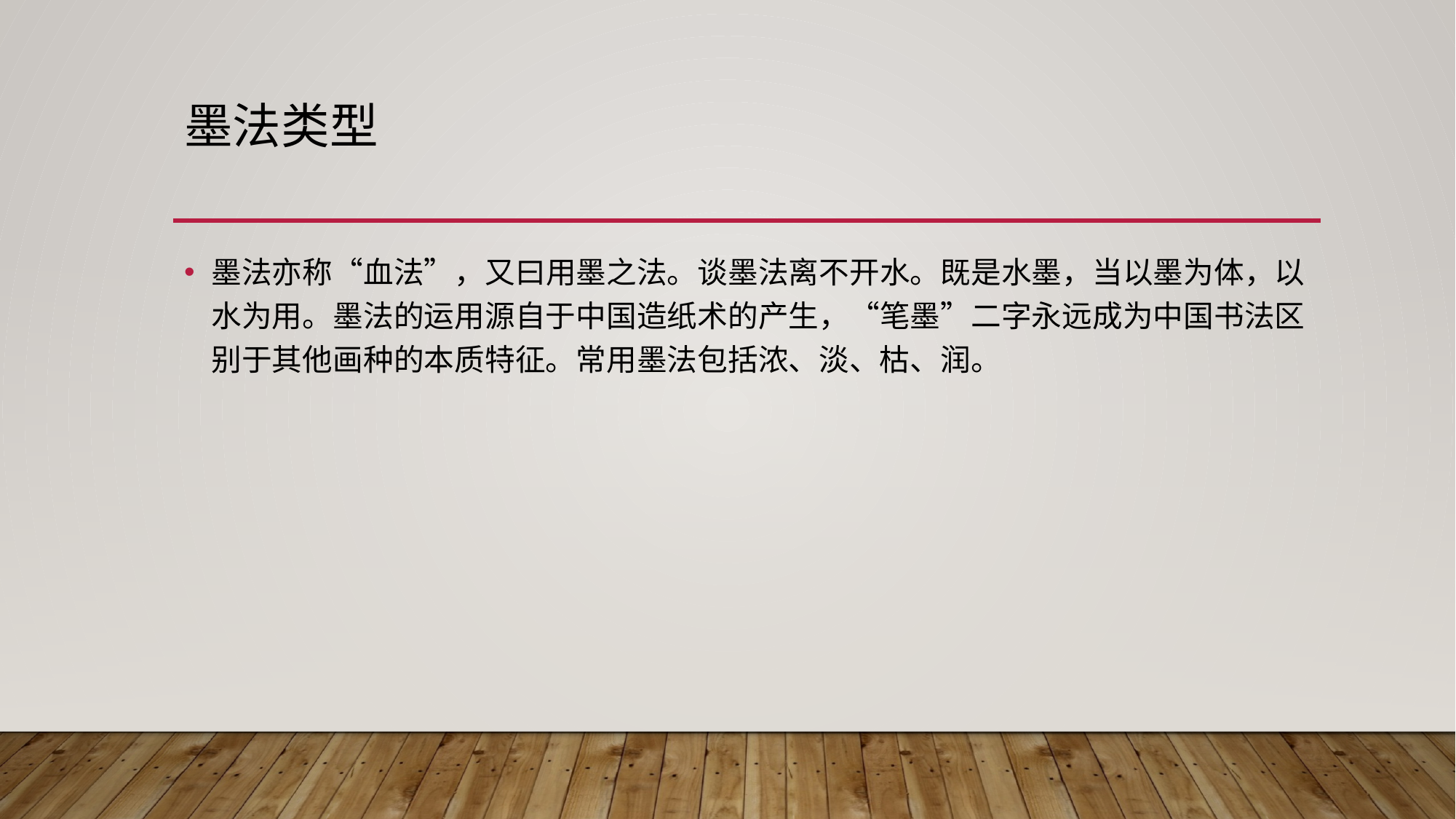

# 墨法类型
墨法亦称“血法”，又曰用墨之法。谈墨法离不开水。既是水墨，当以墨为体，以水为用。墨法的运用源自于中国造纸术的产生，“笔墨”二字永远成为中国书法区别于其他画种的本质特征。常用墨法包括浓、淡、枯、润。